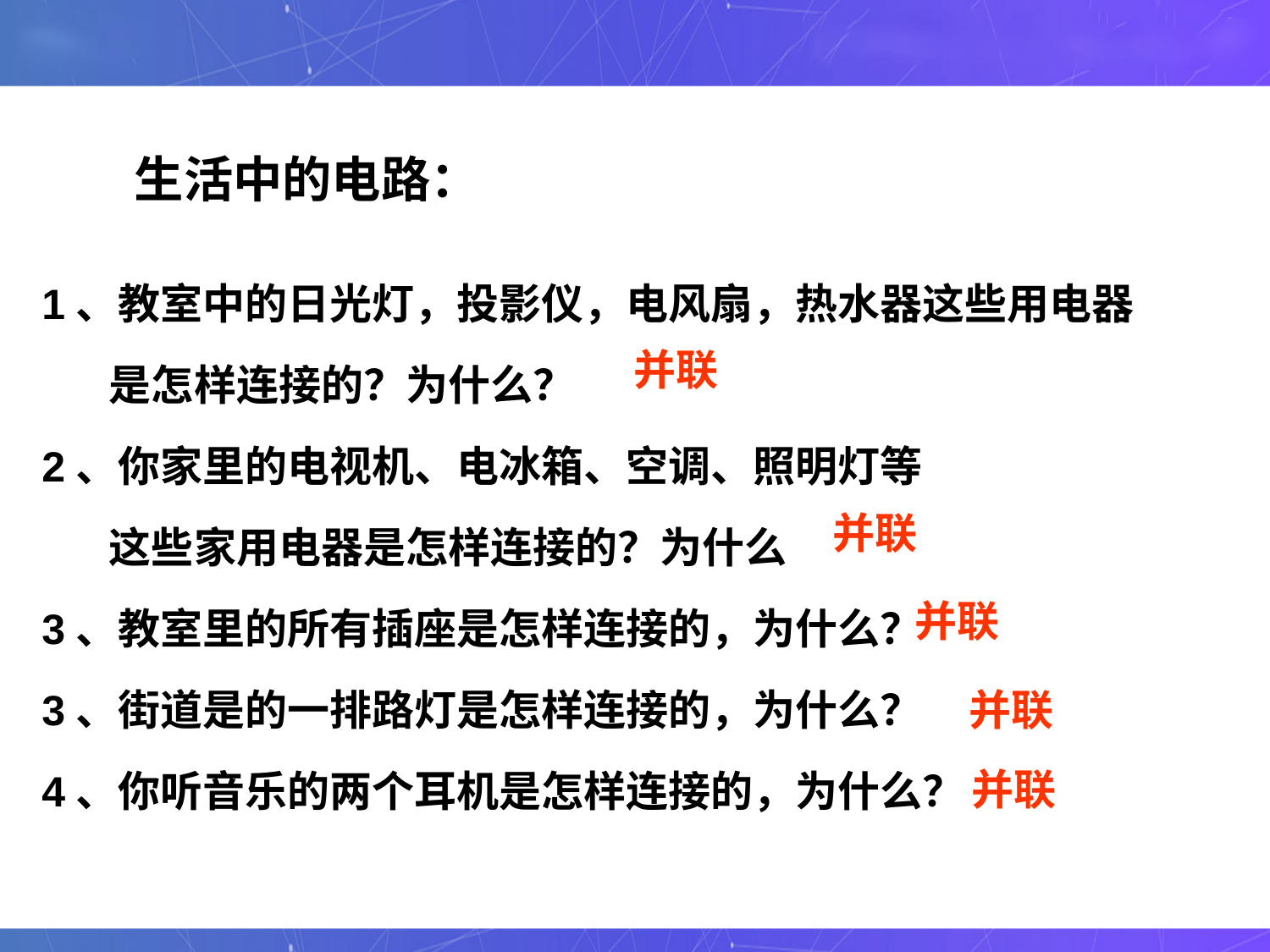

生活中的电路：
1、教室中的日光灯，投影仪，电风扇，热水器这些用电器
      是怎样连接的？为什么？
2、你家里的电视机、电冰箱、空调、照明灯等
      这些家用电器是怎样连接的？为什么
3、教室里的所有插座是怎样连接的，为什么？
3、街道是的一排路灯是怎样连接的，为什么？
4、你听音乐的两个耳机是怎样连接的，为什么？
并联
并联
并联
并联
并联